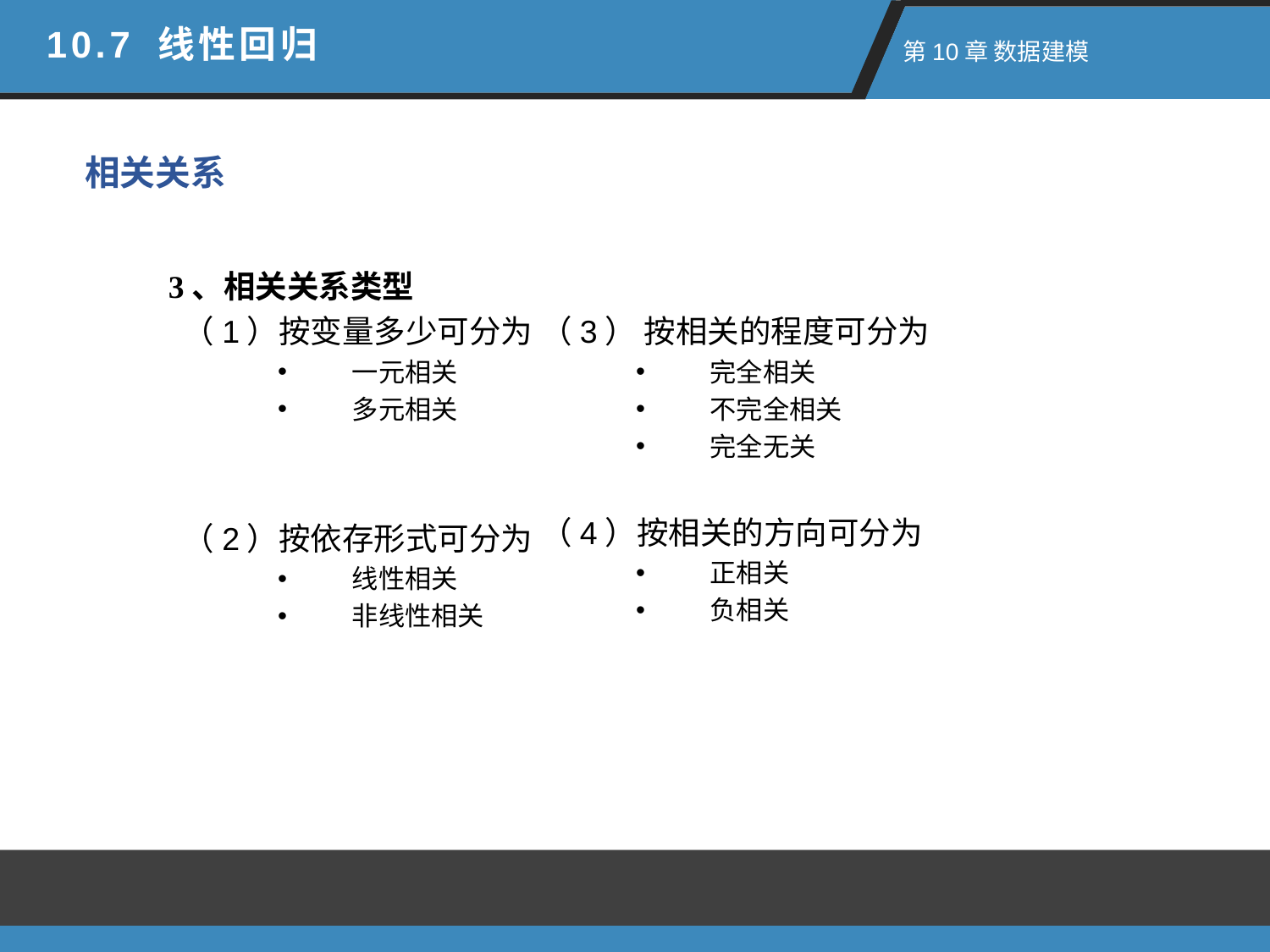

10.7 线性回归
  第10章 数据建模
相关关系
3、相关关系类型
（1）按变量多少可分为
一元相关
多元相关

（2）按依存形式可分为
线性相关
非线性相关
（3） 按相关的程度可分为
完全相关
不完全相关
完全无关

（4）按相关的方向可分为
正相关
负相关